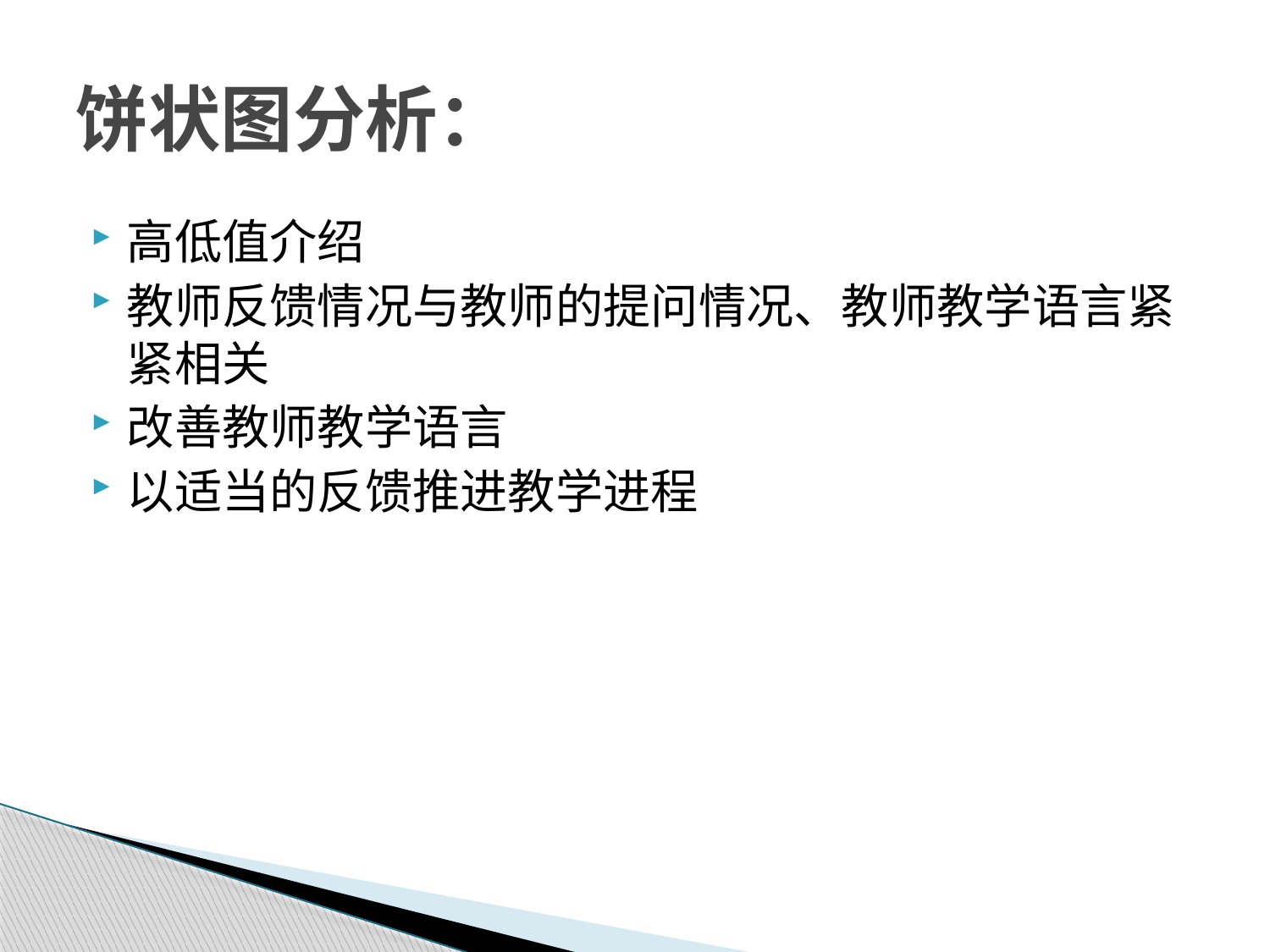

# 饼状图分析：
高低值介绍
教师反馈情况与教师的提问情况、教师教学语言紧紧相关
改善教师教学语言
以适当的反馈推进教学进程